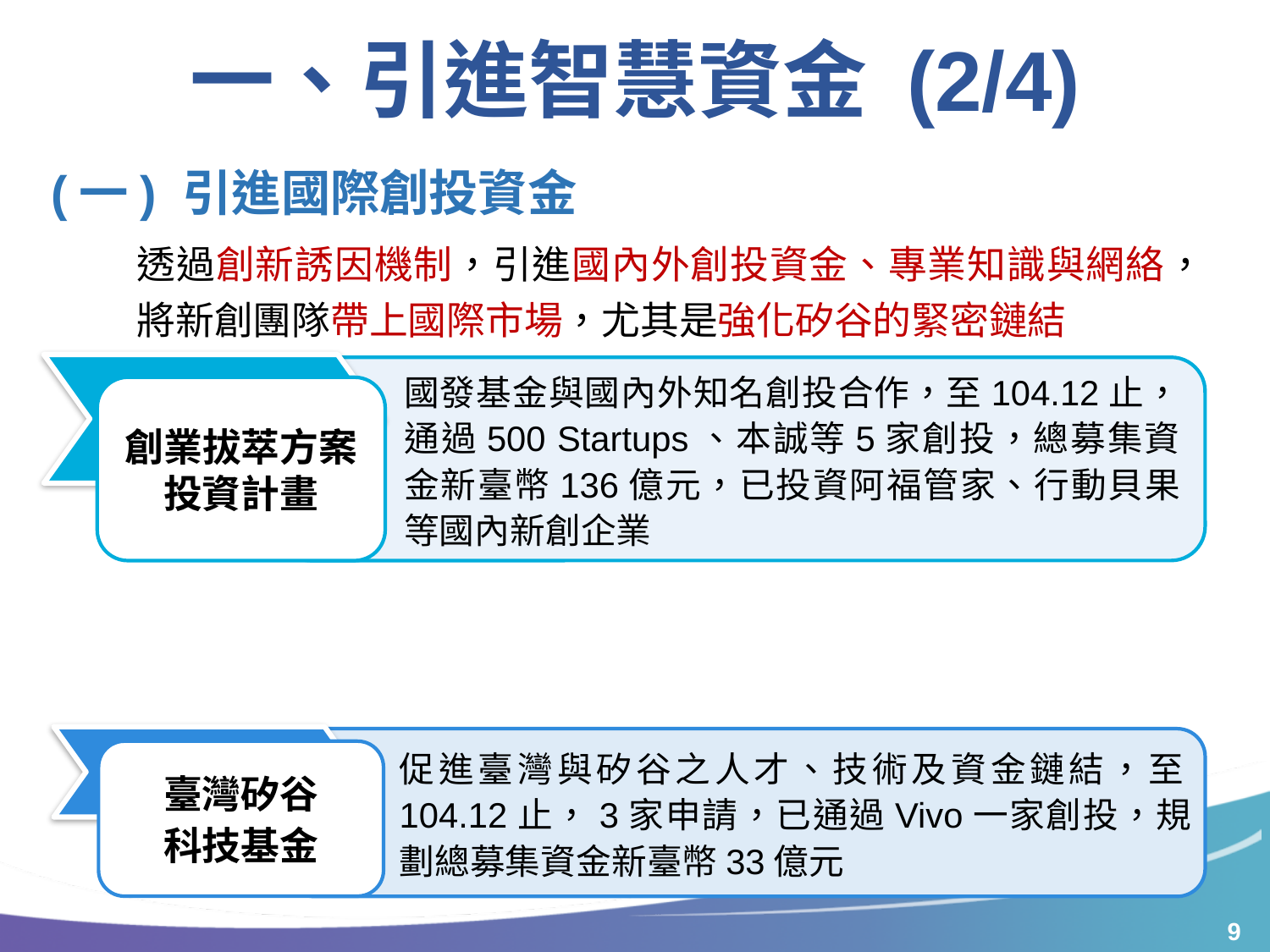

一、引進智慧資金 (2/4)
(一) 引進國際創投資金
透過創新誘因機制，引進國內外創投資金、專業知識與網絡，將新創團隊帶上國際市場，尤其是強化矽谷的緊密鏈結

創業拔萃方案投資計畫
國發基金與國內外知名創投合作，至104.12止，通過500 Startups、本誠等5家創投，總募集資金新臺幣136億元，已投資阿福管家、行動貝果等國內新創企業

臺灣矽谷
科技基金
促進臺灣與矽谷之人才、技術及資金鏈結，至104.12止，3家申請，已通過Vivo一家創投，規劃總募集資金新臺幣33億元
9